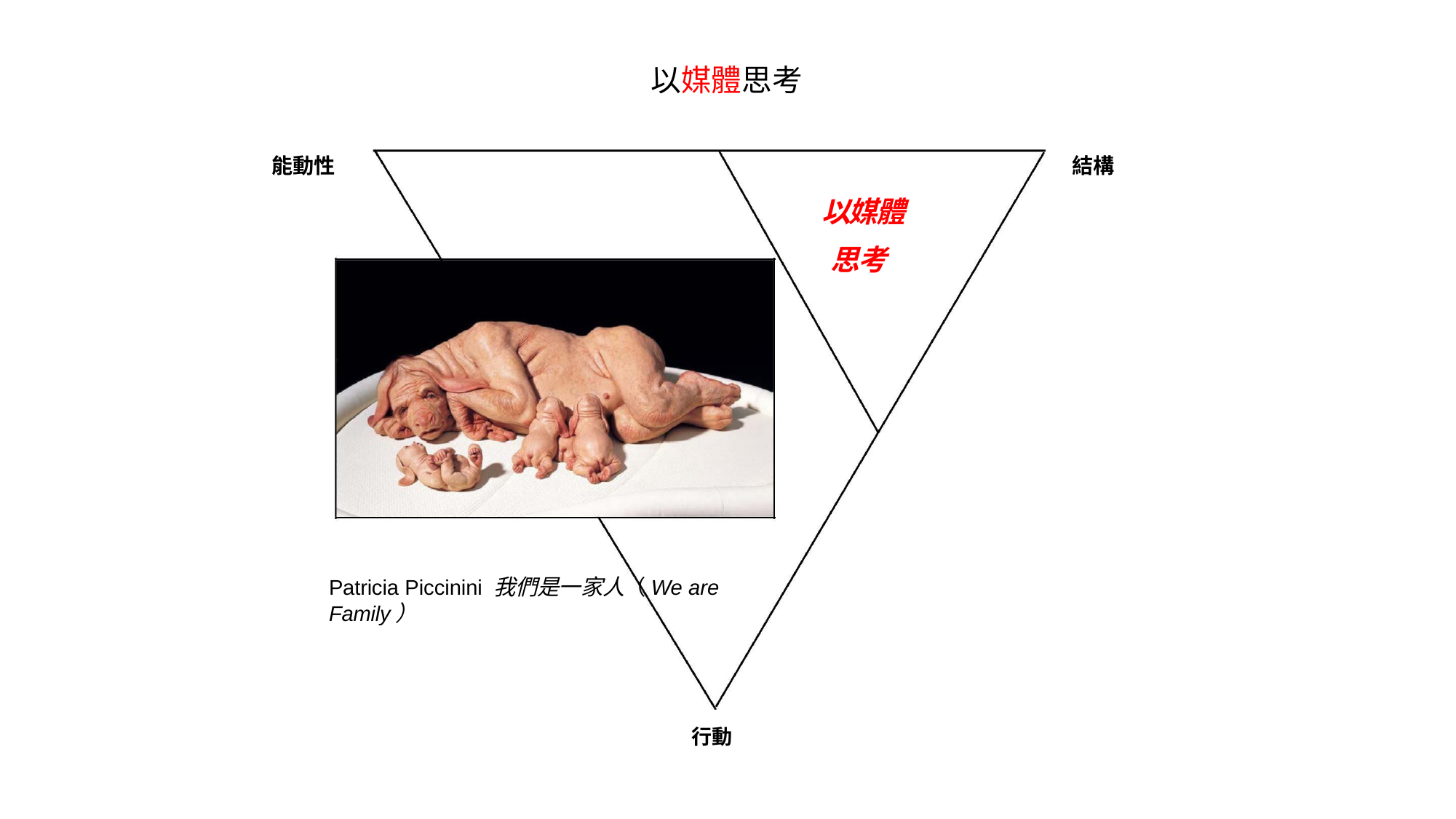

# 以媒體思考

能動性
結構
以媒體 思考
Patricia Piccinini 我們是一家人（We are Family）
行動